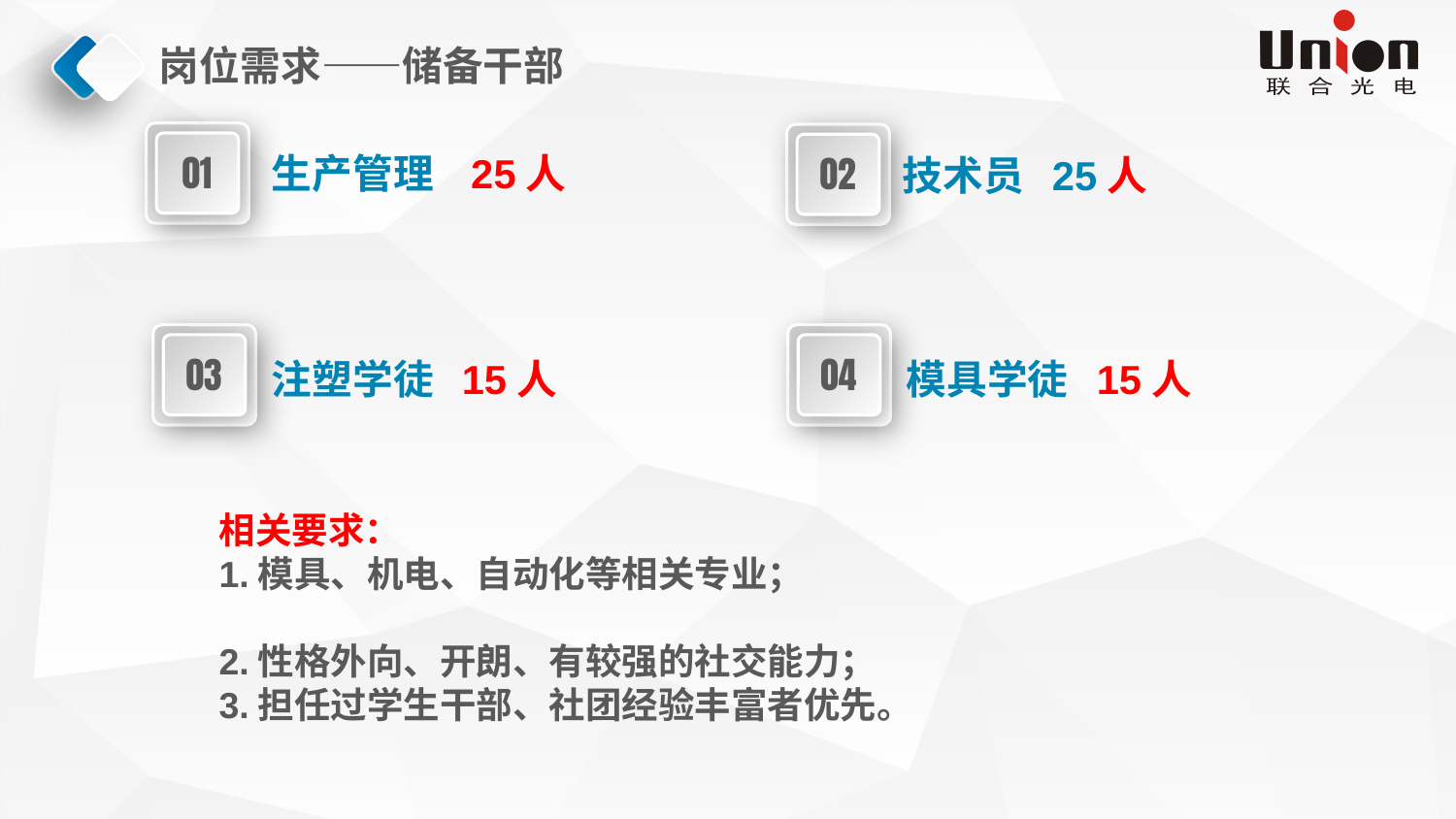

岗位需求——储备干部

01
生产管理   25人

02
技术员  25人

03
注塑学徒  15人

04
模具学徒  15人

相关要求：
1.模具、机电、自动化等相关专业；
2.性格外向、开朗、有较强的社交能力；
3.担任过学生干部、社团经验丰富者优先。